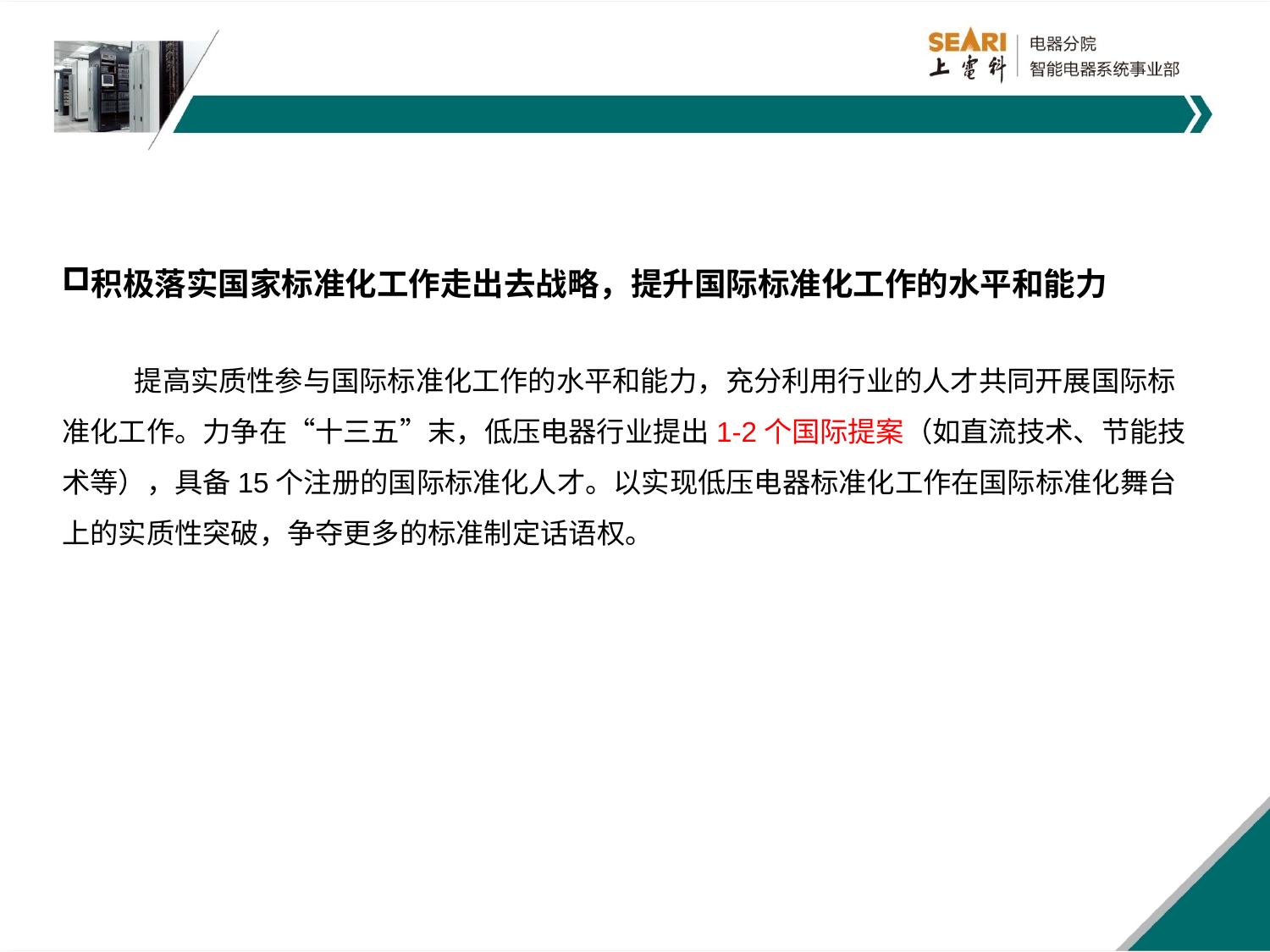

积极落实国家标准化工作走出去战略，提升国际标准化工作的水平和能力

         提高实质性参与国际标准化工作的水平和能力，充分利用行业的人才共同开展国际标准化工作。力争在“十三五”末，低压电器行业提出1-2个国际提案（如直流技术、节能技术等），具备15个注册的国际标准化人才。以实现低压电器标准化工作在国际标准化舞台上的实质性突破，争夺更多的标准制定话语权。